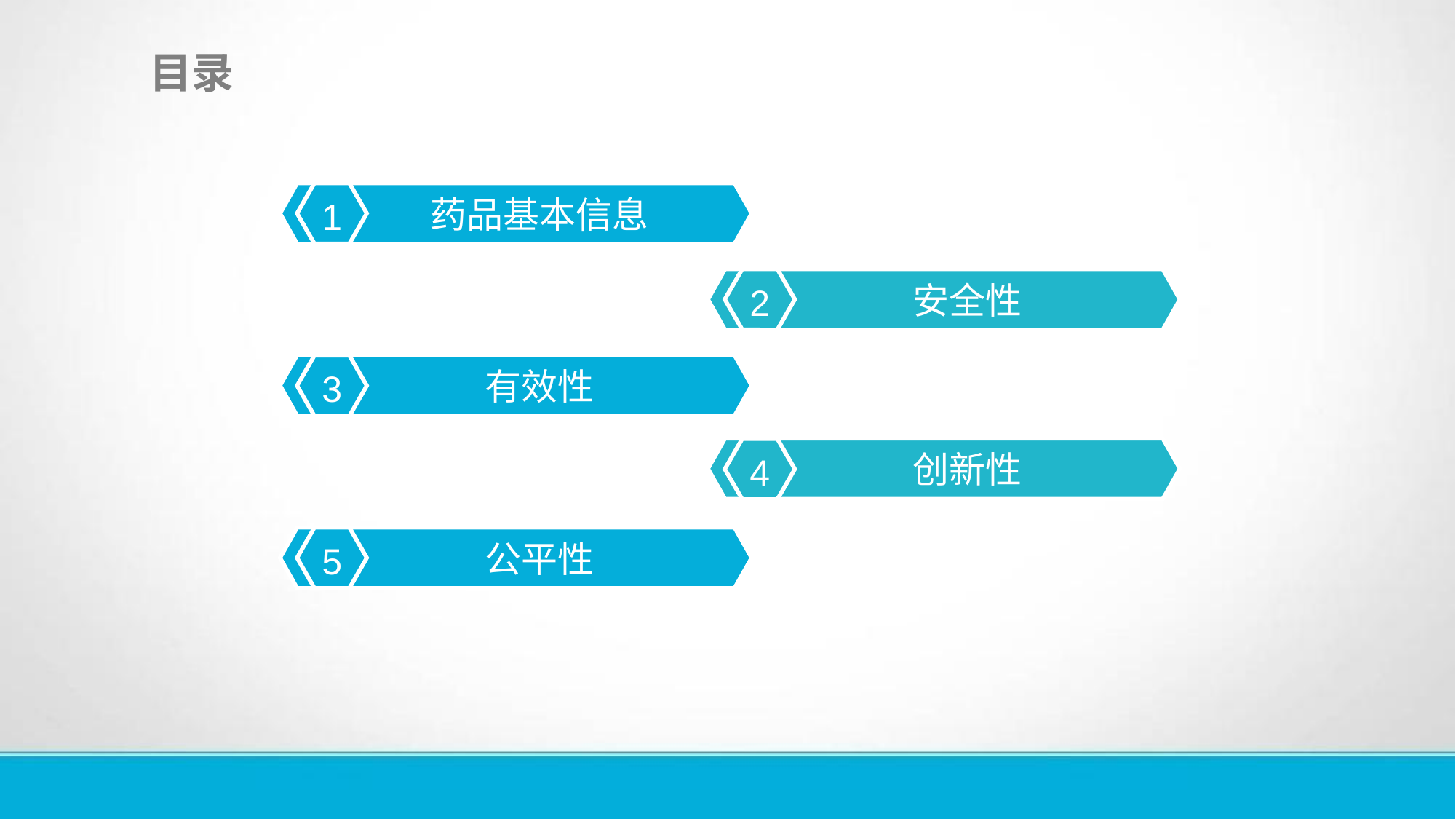

目录
药品基本信息
1
安全性
2
有效性
3
创新性
4
公平性
5